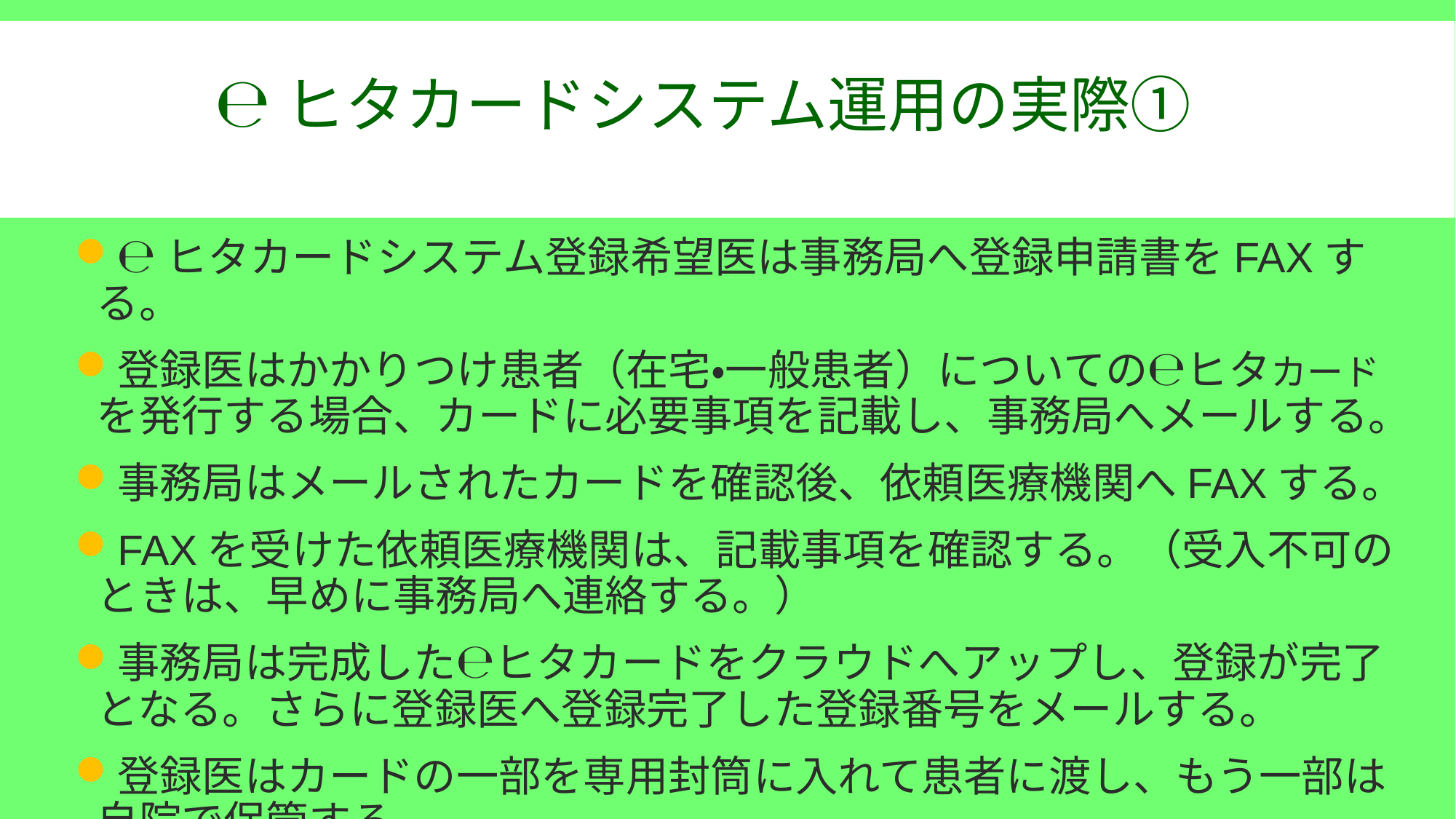

# ℮ヒタカードシステム運用の実際①
℮ヒタカードシステム登録希望医は事務局へ登録申請書をFAXする。
登録医はかかりつけ患者（在宅・一般患者）についての℮ヒタカードを発行する場合、カードに必要事項を記載し、事務局へメールする。
事務局はメールされたカードを確認後、依頼医療機関へFAXする。
FAXを受けた依頼医療機関は、記載事項を確認する。（受入不可のときは、早めに事務局へ連絡する。）
事務局は完成した℮ヒタカードをクラウドへアップし、登録が完了となる。さらに登録医へ登録完了した登録番号をメールする。
登録医はカードの一部を専用封筒に入れて患者に渡し、もう一部は自院で保管する。